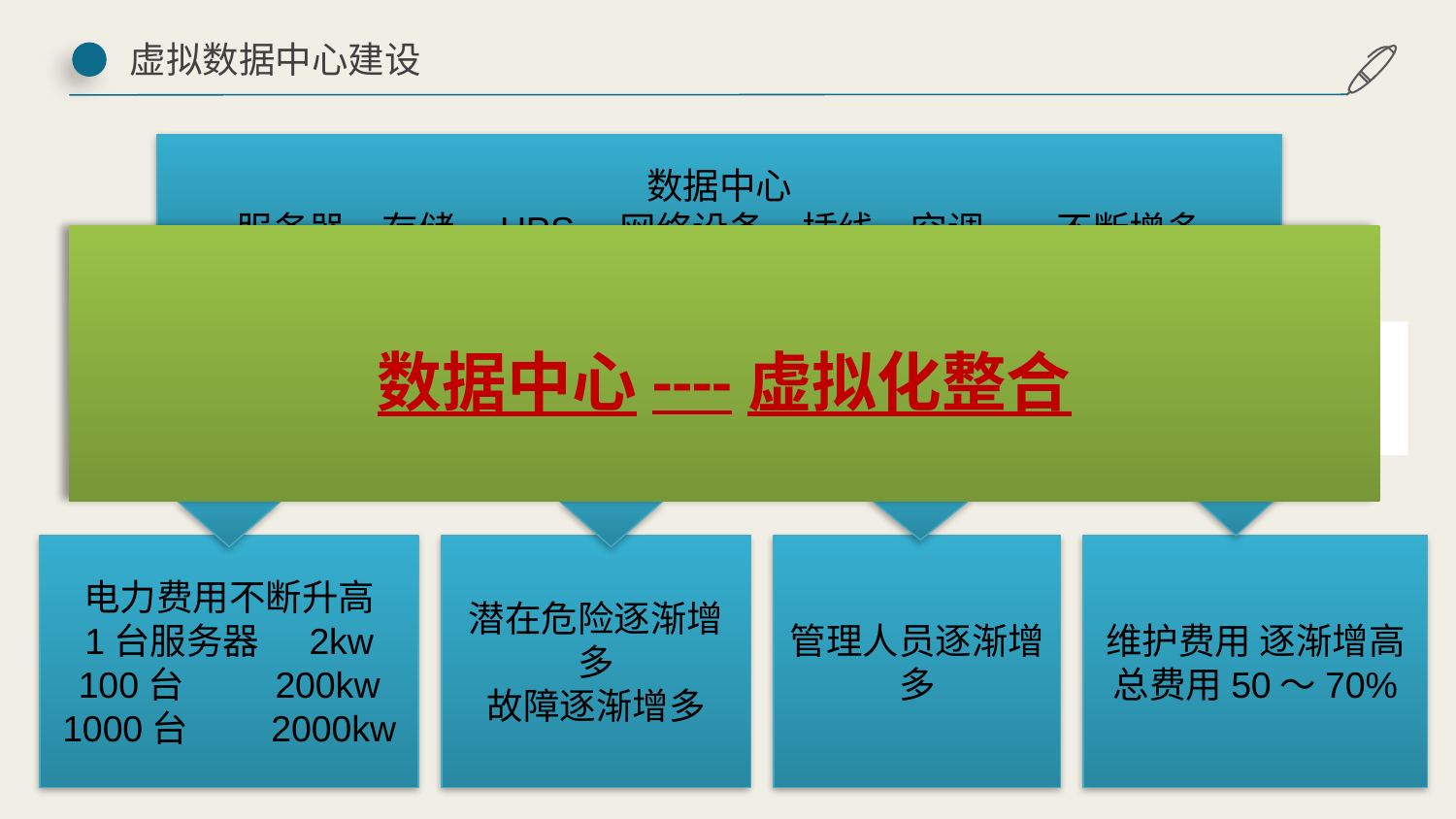

虚拟数据中心建设

数据中心
服务器、存储、UPS、网络设备、插线、空调……不断增多

数据中心----虚拟化整合

有什么好办法可以解决上述问题?

电力费用不断升高
1台服务器     2kw
100台          200kw
1000台         2000kw
潜在危险逐渐增多
故障逐渐增多
管理人员逐渐增多
维护费用 逐渐增高总费用50～70%